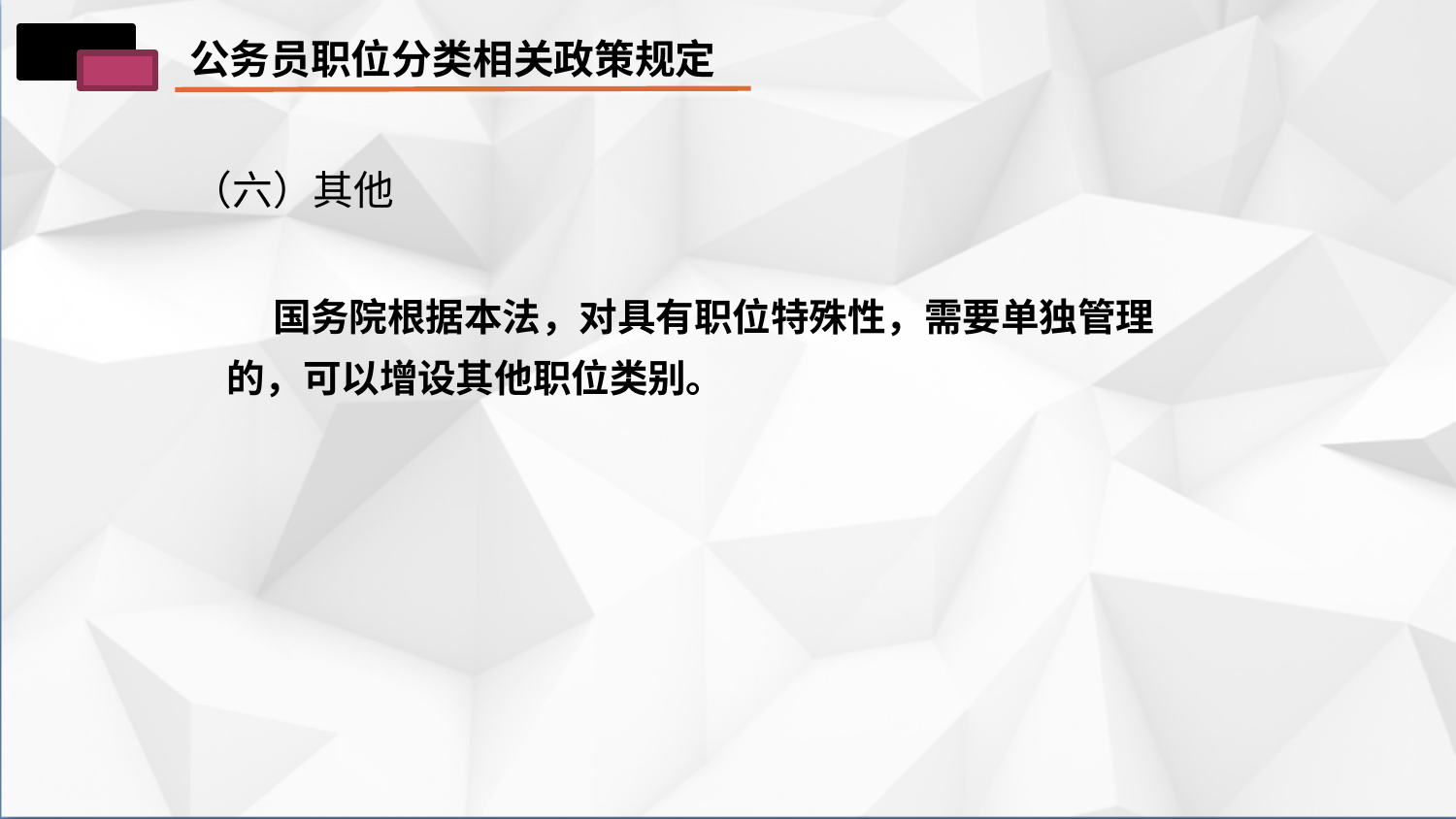

公务员职位分类相关政策规定

（六）其他
    国务院根据本法，对具有职位特殊性，需要单独管理的，可以增设其他职位类别。